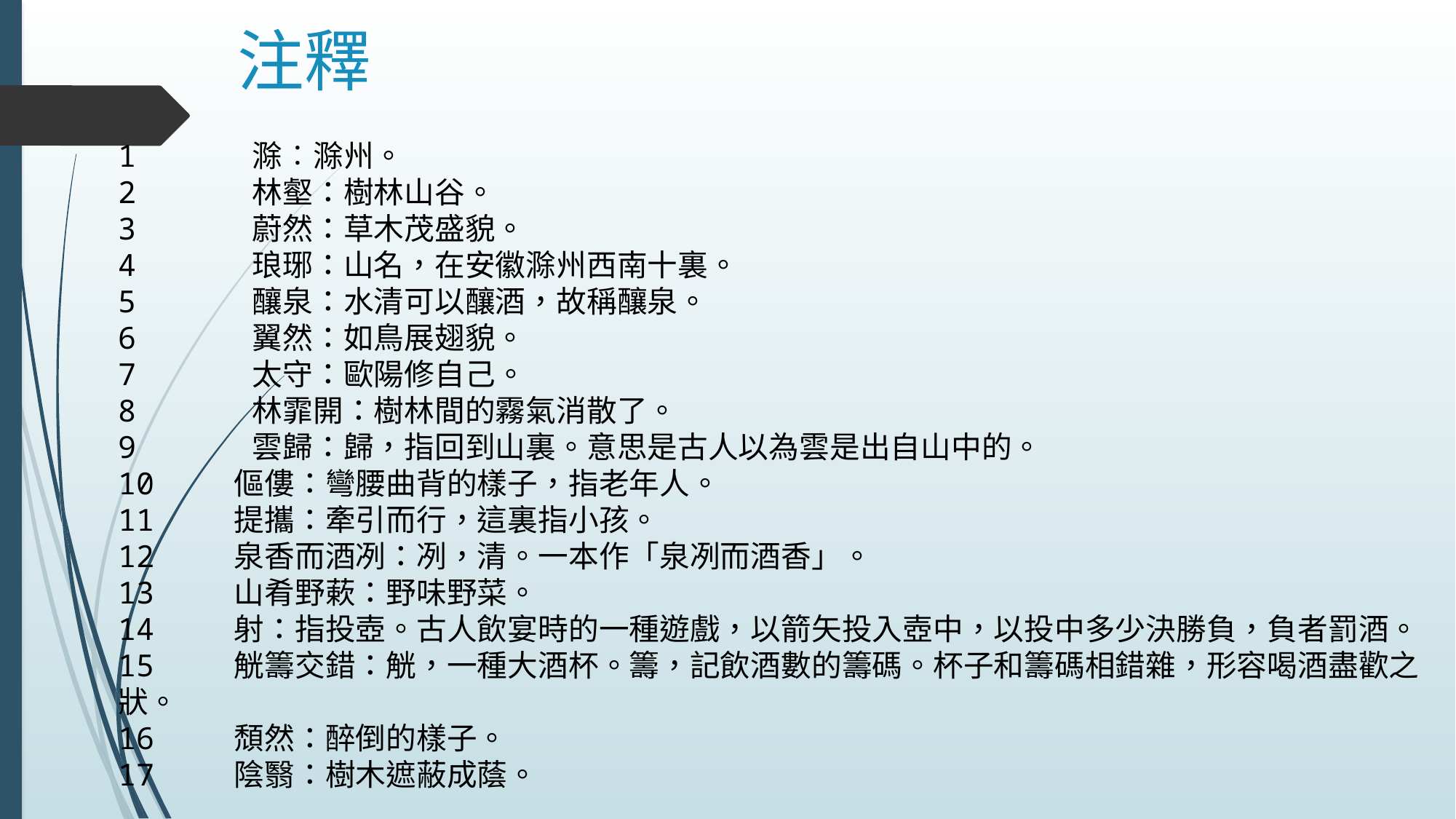

注釋
1      滁︰滁州。
2      林壑：樹林山谷。
3      蔚然：草木茂盛貌。
4      琅琊：山名，在安徽滁州西南十裏。
5      釀泉：水清可以釀酒，故稱釀泉。
6      翼然：如鳥展翅貌。
7      太守：歐陽修自己。
8      林霏開：樹林間的霧氣消散了。
9      雲歸：歸，指回到山裏。意思是古人以為雲是出自山中的。
10    傴僂：彎腰曲背的樣子，指老年人。
11    提攜：牽引而行，這裏指小孩。
12    泉香而酒冽：冽，清。一本作「泉冽而酒香」。
13    山肴野蔌：野味野菜。
14    射：指投壺。古人飲宴時的一種遊戲，以箭矢投入壺中，以投中多少決勝負，負者罰酒。
15    觥籌交錯：觥，一種大酒杯。籌，記飲酒數的籌碼。杯子和籌碼相錯雜，形容喝酒盡歡之狀。
16    頹然：醉倒的樣子。
17    陰翳：樹木遮蔽成蔭。